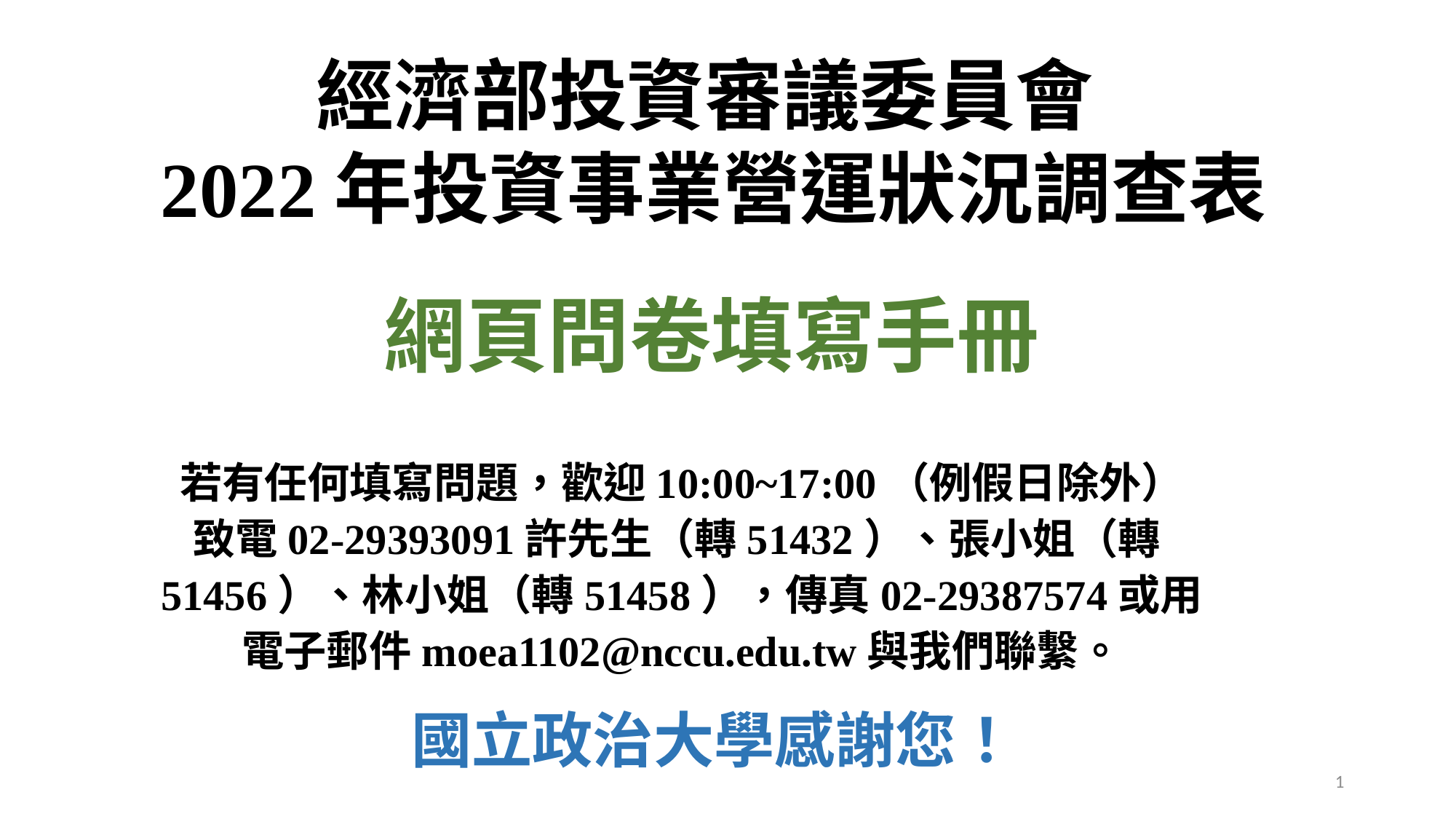

# 經濟部投資審議委員會  2022年投資事業營運狀況調查表
網頁問卷填寫手冊
若有任何填寫問題，歡迎10:00~17:00（例假日除外）致電02-29393091許先生（轉51432）、張小姐（轉51456）、林小姐（轉51458），傳真02-29387574或用電子郵件moea1102@nccu.edu.tw與我們聯繫。

國立政治大學感謝您！
1